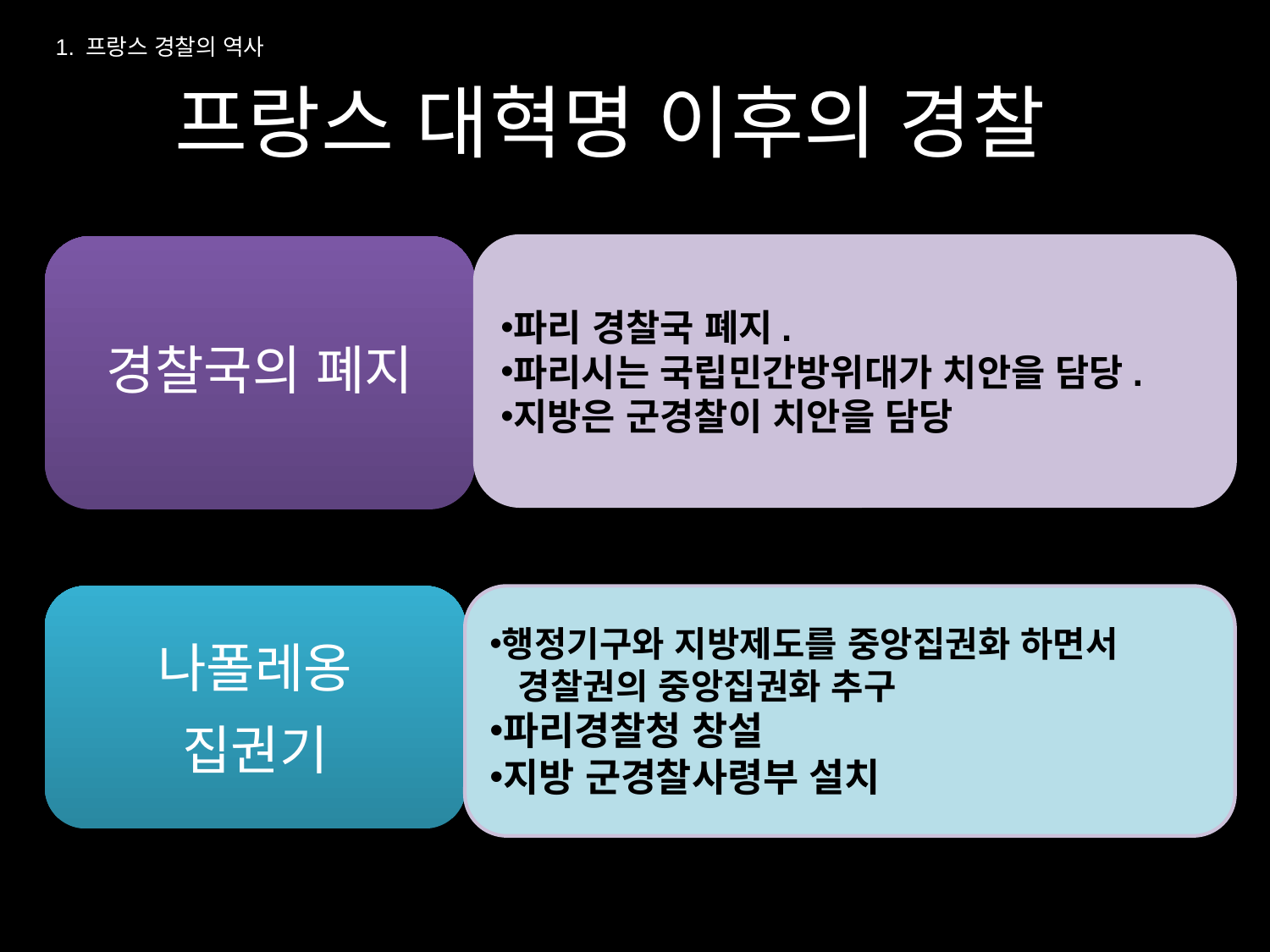

1. 프랑스 경찰의 역사
프랑스 대혁명 이후의 경찰
경찰국의 폐지
나폴레옹
집권기
파리 경찰국 폐지.
파리시는 국립민간방위대가 치안을 담당.
지방은 군경찰이 치안을 담당
행정기구와 지방제도를 중앙집권화 하면서
  경찰권의 중앙집권화 추구
파리경찰청 창설
지방 군경찰사령부 설치